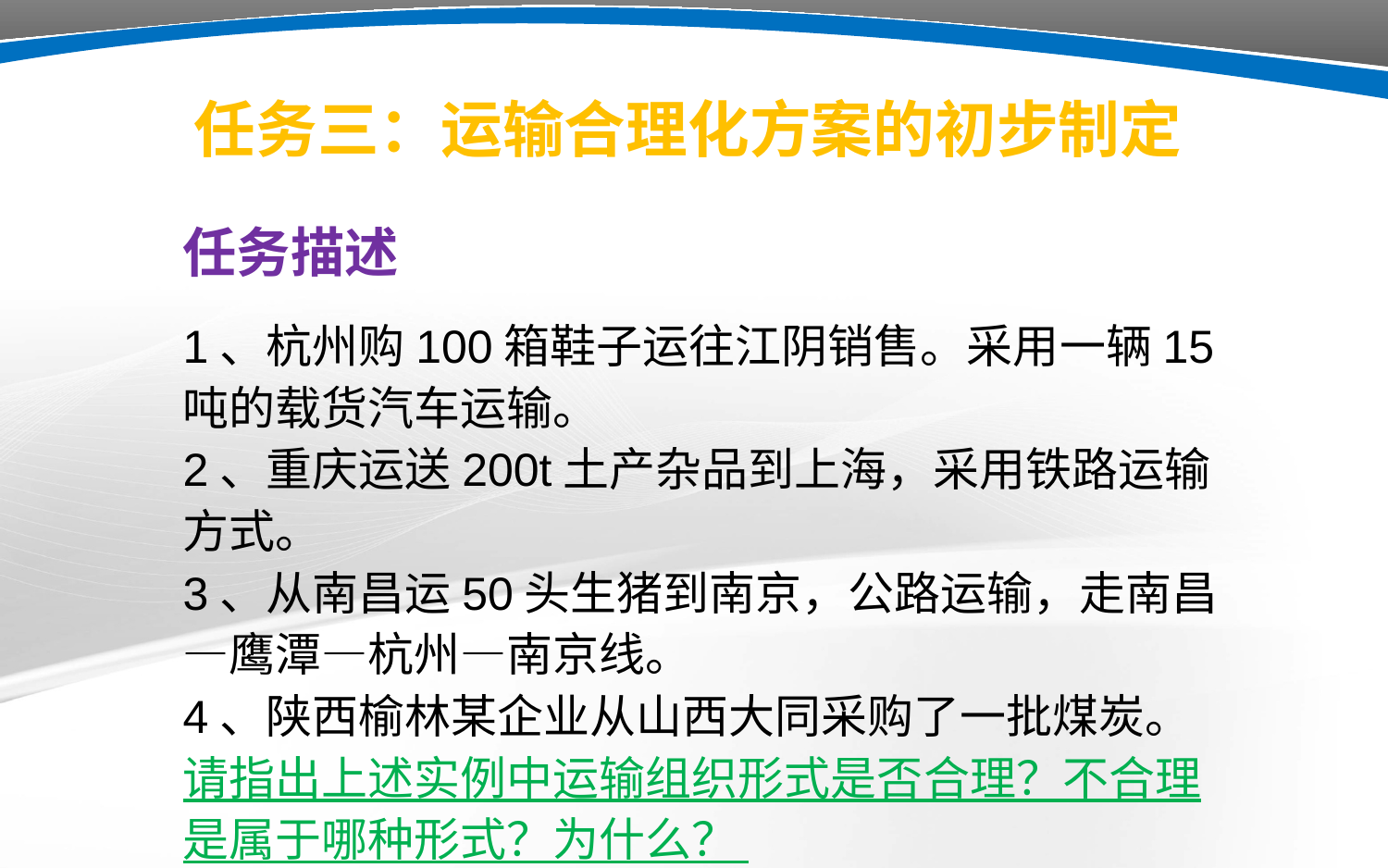

任务三：运输合理化方案的初步制定
任务描述
1、杭州购100箱鞋子运往江阴销售。采用一辆15吨的载货汽车运输。
2、重庆运送200t土产杂品到上海，采用铁路运输方式。
3、从南昌运50头生猪到南京，公路运输，走南昌—鹰潭—杭州—南京线。
4、陕西榆林某企业从山西大同采购了一批煤炭。
请指出上述实例中运输组织形式是否合理？不合理是属于哪种形式？为什么？